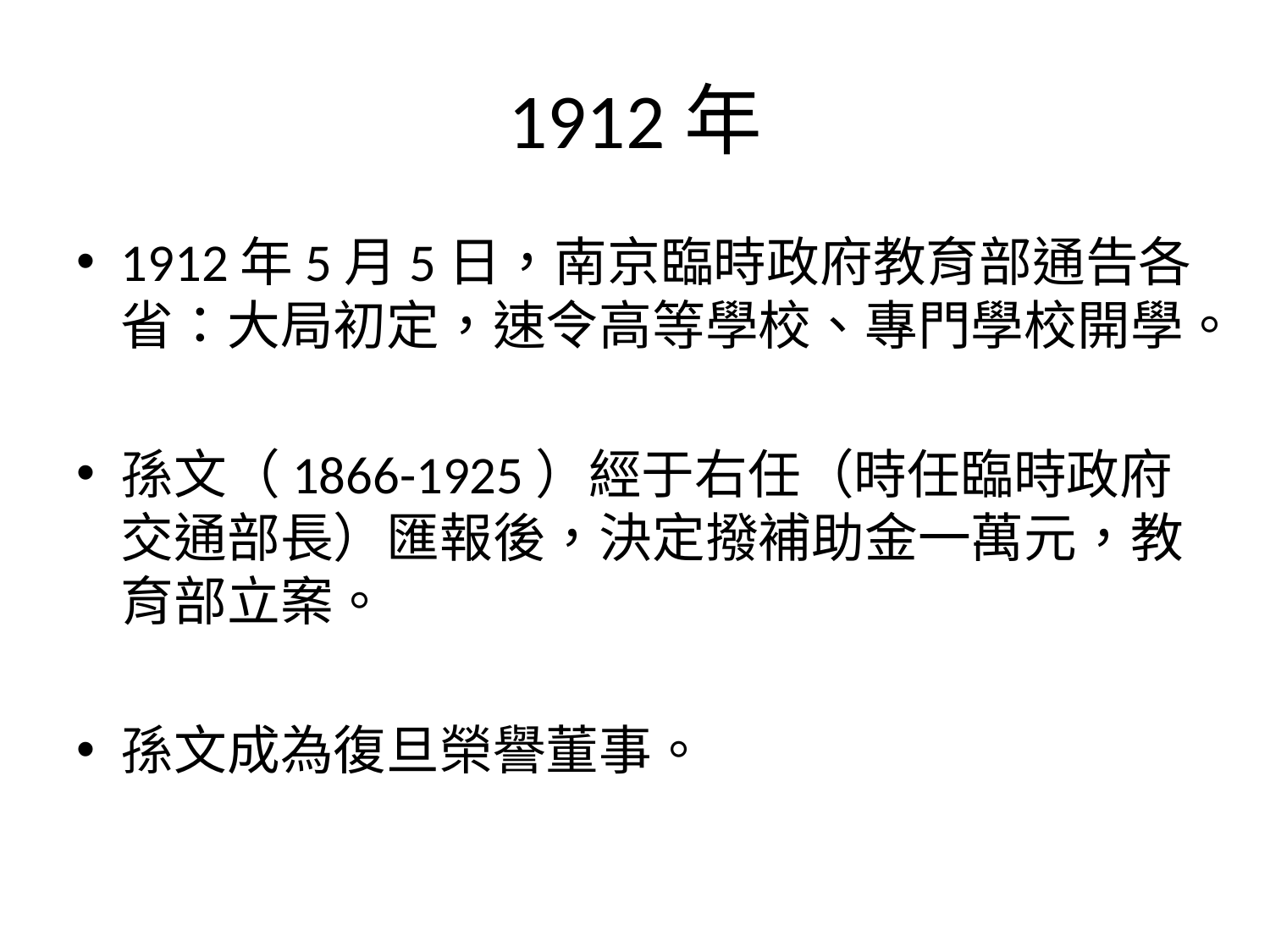

# 1912年
1912年5月5日，南京臨時政府教育部通告各省：大局初定，速令高等學校、專門學校開學。

孫文（1866-1925）經于右任（時任臨時政府交通部長）匯報後，決定撥補助金一萬元，教育部立案。

孫文成為復旦榮譽董事。